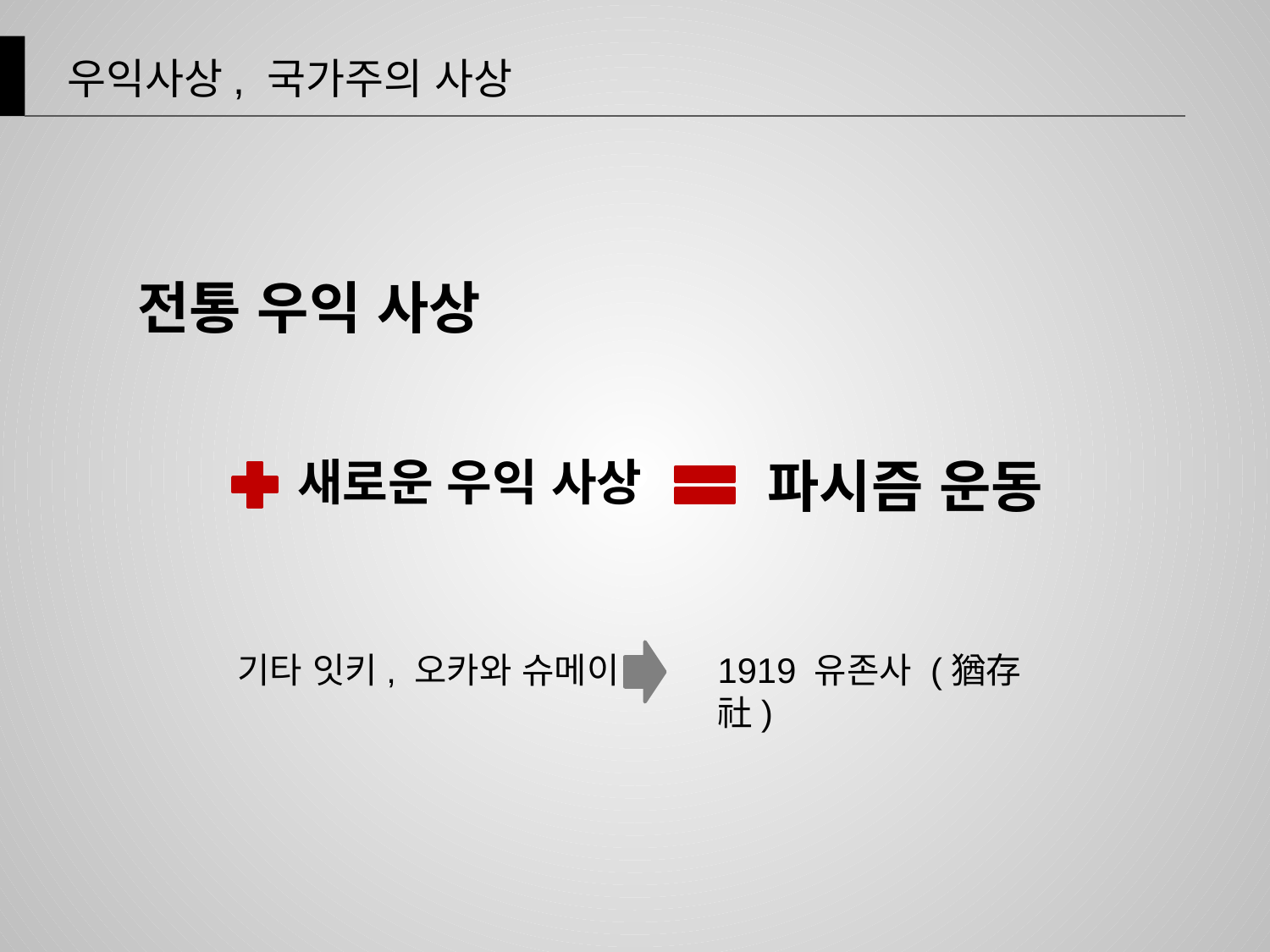

우익사상, 국가주의 사상
전통 우익 사상
새로운 우익 사상

파시즘 운동

기타 잇키, 오카와 슈메이

1919 유존사 (猶存社)